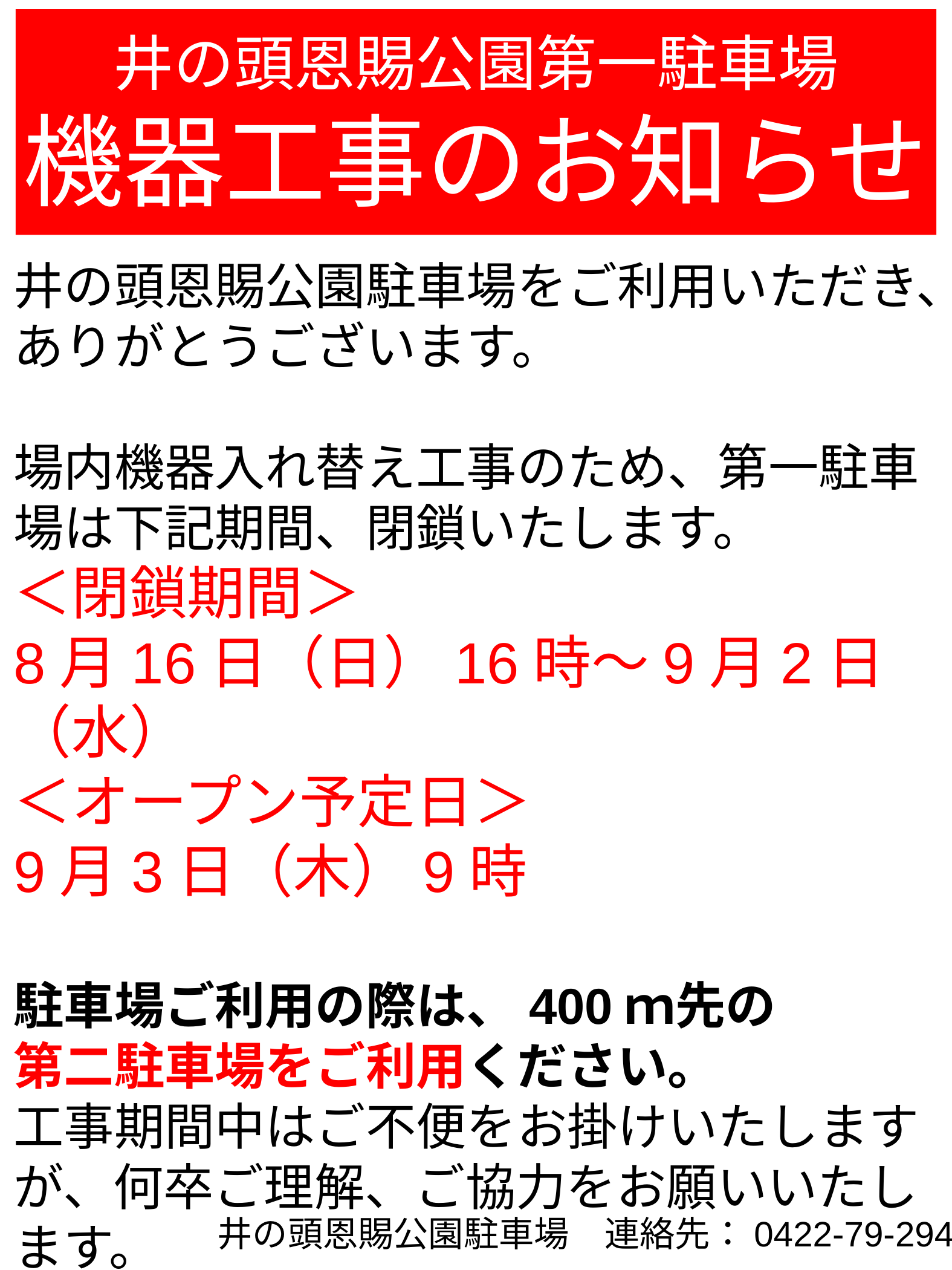

井の頭恩賜公園第一駐車場
機器工事のお知らせ

井の頭恩賜公園駐車場をご利用いただき、ありがとうございます。

場内機器入れ替え工事のため、第一駐車場は下記期間、閉鎖いたします。
＜閉鎖期間＞
8月16日（日）16時～9月2日（水）
＜オープン予定日＞
9月3日（木）9時

駐車場ご利用の際は、400ｍ先の
第二駐車場をご利用ください。
工事期間中はご不便をお掛けいたしますが、何卒ご理解、ご協力をお願いいたします。

井の頭恩賜公園駐車場　連絡先：0422-79-2947